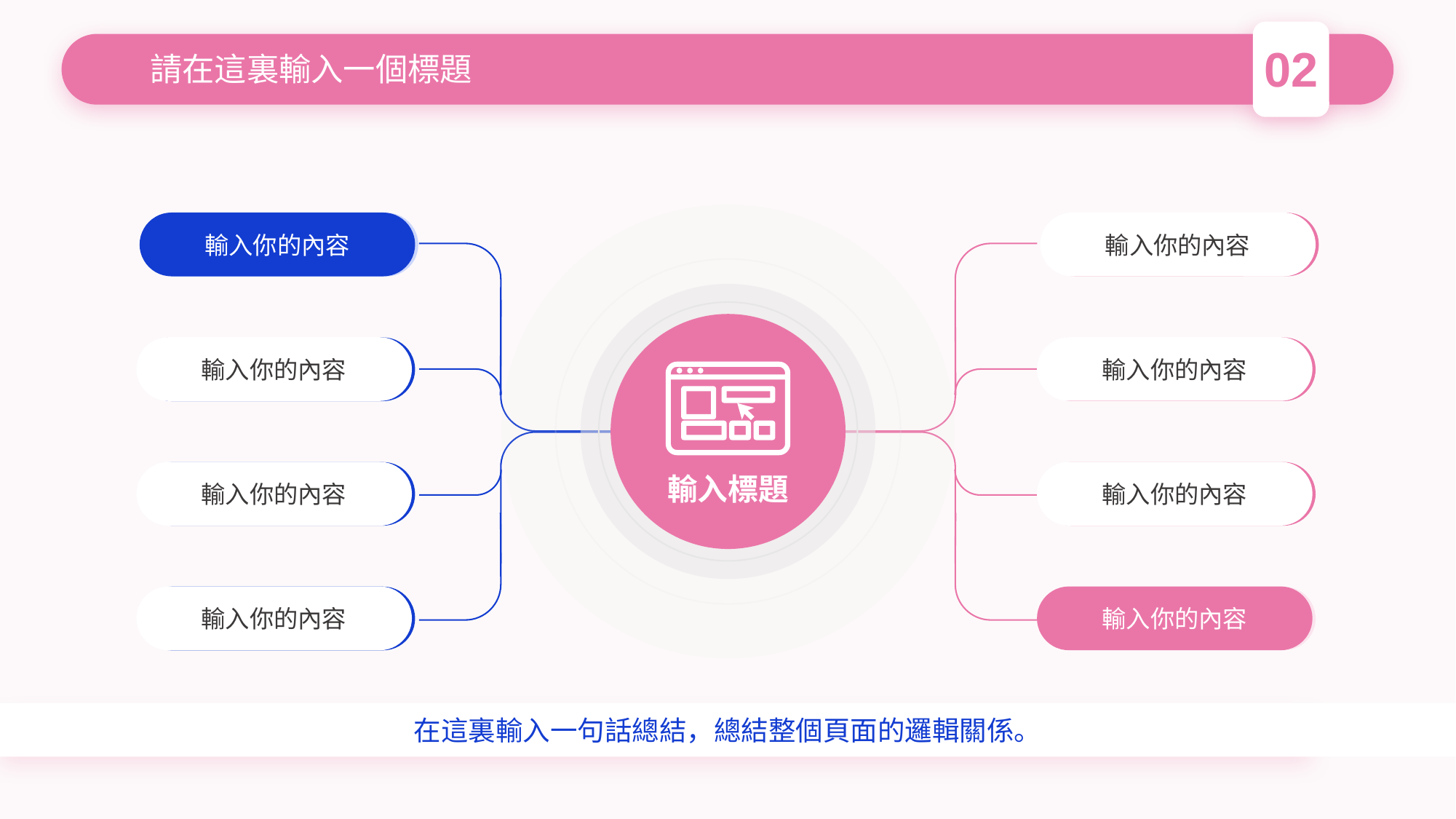

02
# 請在這裏輸入一個標題

輸入標題
輸入你的內容

輸入你的內容

輸入你的內容

輸入你的內容

輸入你的內容

輸入你的內容

輸入你的內容

輸入你的內容

在這裏輸入一句話總結，總結整個頁面的邏輯關係。